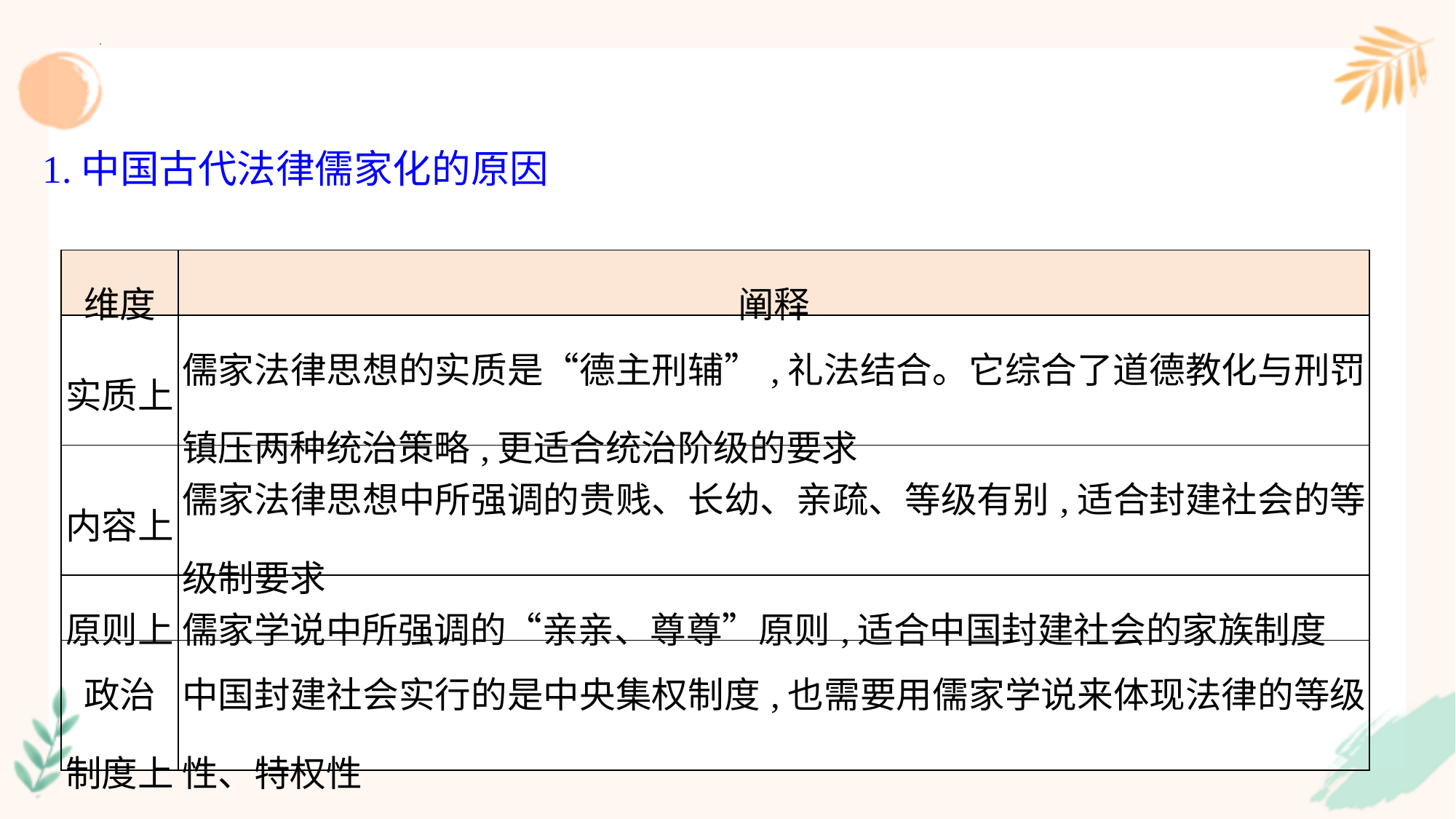

1.中国古代法律儒家化的原因
| 维度 | 阐释 |
| --- | --- |
| 实质上 | 儒家法律思想的实质是“德主刑辅”,礼法结合。它综合了道德教化与刑罚镇压两种统治策略,更适合统治阶级的要求 |
| 内容上 | 儒家法律思想中所强调的贵贱、长幼、亲疏、等级有别,适合封建社会的等级制要求 |
| 原则上 | 儒家学说中所强调的“亲亲、尊尊”原则,适合中国封建社会的家族制度 |
| 政治 制度上 | 中国封建社会实行的是中央集权制度,也需要用儒家学说来体现法律的等级性、特权性 |